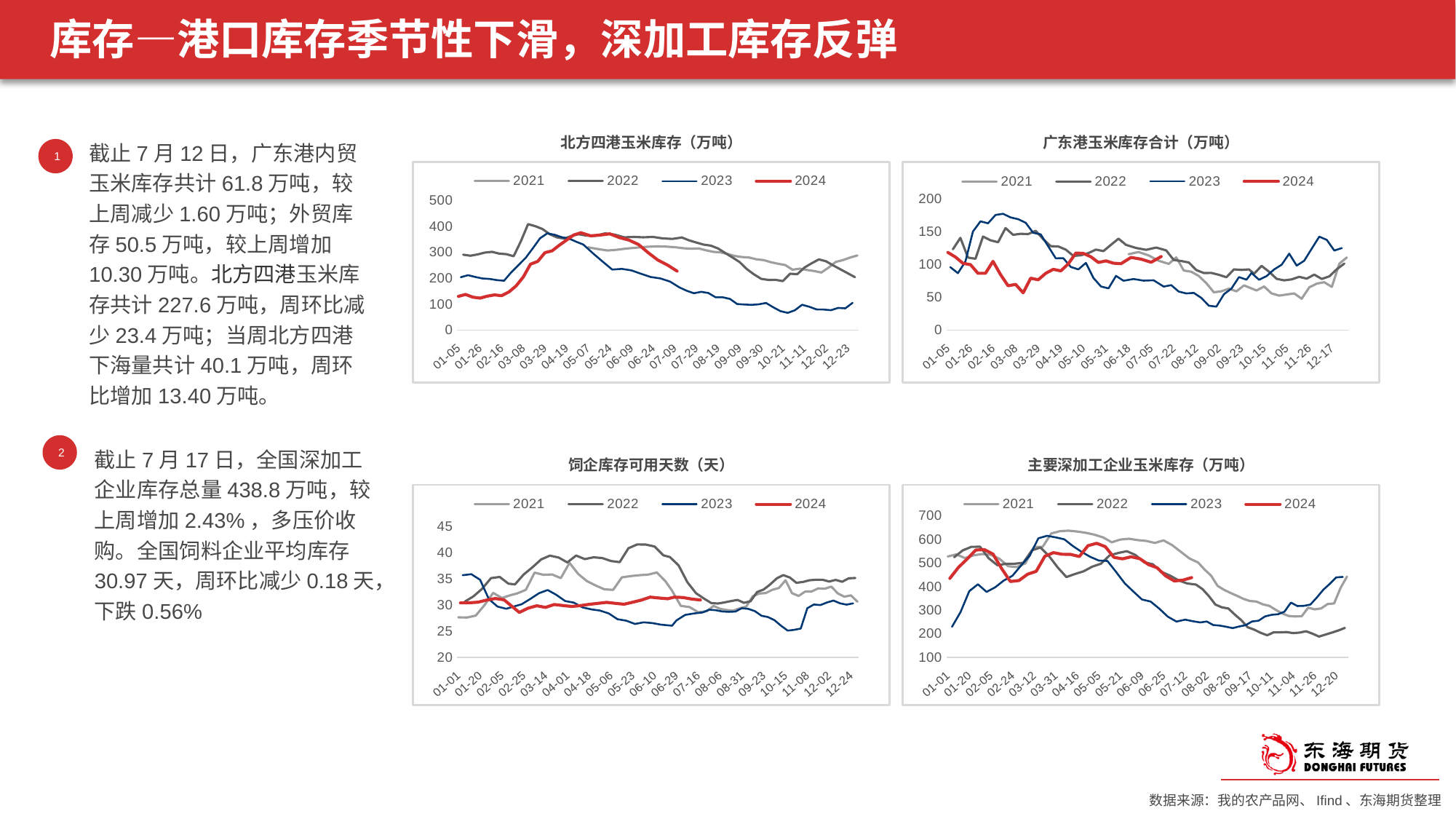

# 库存—港口库存季节性下滑，深加工库存反弹
广东港玉米库存合计（万吨）

截止7月12日，广东港内贸玉米库存共计61.8万吨，较上周减少1.60万吨；外贸库存50.5万吨，较上周增加10.30万吨。北方四港玉米库存共计227.6万吨，周环比减少23.4万吨；当周北方四港下海量共计40.1万吨，周环比增加13.40万吨。
北方四港玉米库存（万吨）

1

### Chart

| Category | 2021 | 2022 | 2023 | 2024 |
|---|---|---|---|---|
| 01-05 | None | None | None | 130.0 |
| 01-06 | None | None | 203.9 | None |
| 01-07 | None | 291.0 | None | None |
| 01-12 | None | None | None | 137.4 |
| 01-13 | None | None | 211.9 | None |
| 01-14 | None | 287.0 | None | None |
| 01-19 | None | None | None | 126.9 |
| 01-20 | None | None | 205.1 | None |
| 01-21 | None | 292.0 | None | None |
| 01-26 | None | None | None | 123.3 |
| 01-27 | None | None | 199.2 | None |
| 01-28 | None | 299.0 | None | None |
| 02-02 | None | None | None | 130.8 |
| 02-03 | None | None | 197.3 | None |
| 02-04 | None | 302.0 | None | None |
| 02-09 | None | None | None | 135.6 |
| 02-10 | None | None | 192.9 | None |
| 02-11 | None | 295.0 | None | None |
| 02-16 | None | None | None | 132.8 |
| 02-17 | None | None | 190.5 | None |
| 02-18 | None | 293.0 | None | None |
| 02-23 | None | None | None | 146.9 |
| 02-24 | None | None | 222.8 | None |
| 02-25 | None | 285.0 | None | None |
| 03-01 | None | None | None | 170.2 |
| 03-03 | None | None | 250.9 | None |
| 03-04 | None | 343.0 | None | None |
| 03-08 | None | None | None | 204.9 |
| 03-10 | None | None | 278.6 | None |
| 03-11 | None | 409.0 | None | None |
| 03-15 | None | None | None | 254.2 |
| 03-17 | None | None | 316.2 | None |
| 03-18 | None | 401.0 | None | None |
| 03-22 | None | None | None | 265.0 |
| 03-24 | None | None | 354.5 | None |
| 03-25 | None | 390.0 | None | None |
| 03-29 | None | None | None | 298.7 |
| 03-31 | None | None | 373.3 | None |
| 04-01 | None | 370.0 | None | None |
| 04-05 | None | None | None | 306.0 |
| 04-07 | None | None | 367.9 | None |
| 04-08 | None | 358.0 | None | None |
| 04-12 | None | None | None | 327.5 |
| 04-14 | None | None | 358.5 | None |
| 04-15 | None | 353.0 | None | None |
| 04-19 | None | None | None | 347.3 |
| 04-21 | None | None | 353.4 | None |
| 04-22 | None | 363.0 | None | None |
| 04-26 | None | None | None | 367.1 |
| 04-28 | None | None | 341.2 | None |
| 04-29 | None | 370.0 | None | None |
| 05-03 | None | None | None | 375.5 |
| 05-05 | None | None | 329.9 | None |
| 05-06 | None | 365.0 | None | None |
| 05-07 | 319.5 | None | None | None |
| 05-10 | None | None | None | 363.9 |
| 05-12 | None | None | 296.0 | None |
| 05-13 | None | 364.0 | None | None |
| 05-14 | 312.9 | None | None | None |
| 05-17 | None | None | None | 366.6 |
| 05-19 | None | None | 264.6 | None |
| 05-20 | None | 373.0 | None | None |
| 05-21 | 307.1 | None | None | None |
| 05-24 | None | None | None | 371.4 |
| 05-26 | None | None | 233.5 | None |
| 05-27 | None | 368.4 | None | None |
| 05-28 | 310.1 | None | None | None |
| 05-31 | None | None | None | 357.0 |
| 06-02 | None | None | 236.1 | None |
| 06-03 | None | 358.1 | None | None |
| 06-04 | 314.6 | None | None | None |
| 06-07 | None | None | None | 347.3 |
| 06-09 | None | None | 230.4 | None |
| 06-10 | None | 359.6 | None | None |
| 06-11 | 318.0 | None | None | None |
| 06-14 | None | None | None | 329.9 |
| 06-16 | None | None | 217.3 | None |
| 06-17 | None | 358.1 | None | None |
| 06-18 | 321.2 | None | None | None |
| 06-21 | None | None | None | 298.3 |
| 06-23 | None | None | 204.9 | None |
| 06-24 | None | 359.6 | None | None |
| 06-25 | 323.0 | None | None | None |
| 06-28 | None | None | None | 270.3 |
| 06-30 | None | None | 199.3 | None |
| 07-01 | None | 353.8 | None | None |
| 07-02 | 322.5 | None | None | None |
| 07-05 | None | None | None | 251.0 |
| 07-07 | None | None | 187.4 | None |
| 07-08 | None | 351.8 | None | None |
| 07-09 | 320.0 | None | None | None |
| 07-12 | None | None | None | 227.6 |
| 07-14 | None | None | 164.5 | None |
| 07-15 | None | 357.4 | None | None |
| 07-16 | 315.5 | None | None | None |
| 07-21 | None | None | 151.8 | None |
| 07-22 | None | 346.3 | None | None |
| 07-23 | 314.0 | None | None | None |
| 07-28 | None | None | 142.1 | None |
| 07-29 | None | 337.9 | None | None |
| 07-30 | 315.0 | None | None | None |
| 08-04 | None | None | 147.6 | None |
| 08-05 | None | 329.9 | None | None |
| 08-06 | 308.0 | None | None | None |
| 08-11 | None | None | 143.1 | None |
| 08-12 | None | 326.0 | None | None |
| 08-13 | 302.0 | None | None | None |
| 08-18 | None | None | 126.6 | None |
| 08-19 | None | 315.2 | None | None |
| 08-20 | 300.0 | None | None | None |
| 08-25 | None | None | 126.5 | None |
| 08-26 | None | 297.4 | None | None |
| 08-27 | 294.0 | None | None | None |
| 09-01 | None | None | 120.2 | None |
| 09-02 | None | 280.4 | None | None |
| 09-03 | 286.0 | None | None | None |
| 09-08 | None | None | 100.4 | None |
| 09-09 | None | 262.6 | None | None |
| 09-10 | 282.0 | None | None | None |
| 09-15 | None | None | 98.6 | None |
| 09-16 | None | 235.4 | None | None |
| 09-17 | 280.0 | None | None | None |
| 09-22 | None | None | 97.4 | None |
| 09-23 | None | 214.9 | None | None |
| 09-24 | 273.0 | None | None | None |
| 09-29 | None | None | 99.4 | None |
| 09-30 | None | 197.6 | None | None |
| 10-01 | 270.0 | None | None | None |
| 10-06 | None | None | 104.5 | None |
| 10-07 | None | 193.6 | None | None |
| 10-08 | 262.0 | None | None | None |
| 10-13 | None | None | 88.0 | None |
| 10-14 | None | 193.9 | None | None |
| 10-15 | 256.0 | None | None | None |
| 10-20 | None | None | 73.2 | None |
| 10-21 | None | 189.0 | None | None |
| 10-22 | 251.0 | None | None | None |
| 10-27 | None | None | 66.4 | None |
| 10-28 | None | 217.4 | None | None |
| 10-29 | 233.0 | None | None | None |
| 11-03 | None | None | 76.5 | None |
| 11-04 | None | 215.8 | None | None |
| 11-05 | 237.0 | None | None | None |
| 11-10 | None | None | 97.6 | None |
| 11-11 | None | 241.3 | None | None |
| 11-12 | 232.0 | None | None | None |
| 11-17 | None | None | 89.9 | None |
| 11-18 | None | 257.8 | None | None |
| 11-19 | 228.0 | None | None | None |
| 11-24 | None | None | 79.7 | None |
| 11-25 | None | 272.8 | None | None |
| 11-26 | 222.0 | None | None | None |
| 12-01 | None | None | 79.3 | None |
| 12-02 | None | 265.4 | None | None |
| 12-03 | 241.0 | None | None | None |
| 12-08 | None | None | 76.7 | None |
| 12-09 | None | 249.3 | None | None |
| 12-10 | 263.0 | None | None | None |
| 12-15 | None | None | 85.4 | None |
| 12-16 | None | 234.2 | None | None |
| 12-17 | 270.0 | None | None | None |
| 12-22 | None | None | 83.8 | None |
| 12-23 | None | 219.3 | None | None |
| 12-24 | 280.0 | None | None | None |
| 12-29 | None | None | 105.1 | None |
| 12-30 | None | 204.1 | None | None |
| 12-31 | 288.0 | None | None | None |

### Chart

| Category | 2021 | 2022 | 2023 | 2024 |
|---|---|---|---|---|
| 01-05 | None | None | None | 118.5 |
| 01-06 | None | None | 96.1 | None |
| 01-07 | None | 123.3 | None | None |
| 01-12 | None | None | None | 111.6 |
| 01-13 | None | None | 86.9 | None |
| 01-14 | None | 140.8 | None | None |
| 01-19 | None | None | None | 102.0 |
| 01-20 | None | None | 104.7 | None |
| 01-21 | None | 110.7 | None | None |
| 01-26 | None | None | None | 99.9 |
| 01-27 | None | None | 150.5 | None |
| 01-28 | None | 108.9 | None | None |
| 02-02 | None | None | None | 86.7 |
| 02-03 | None | None | 166.0 | None |
| 02-04 | None | 142.8 | None | None |
| 02-09 | None | None | None | 86.8 |
| 02-10 | None | None | 163.0 | None |
| 02-11 | None | 137.0 | None | None |
| 02-16 | None | None | None | 105.0 |
| 02-17 | None | None | 175.7 | None |
| 02-18 | None | 134.2 | None | None |
| 02-23 | None | None | None | 84.7 |
| 02-24 | None | None | 177.5 | None |
| 02-25 | None | 155.7 | None | None |
| 03-01 | None | None | None | 67.7 |
| 03-03 | None | None | 172.0 | None |
| 03-04 | None | 145.4 | None | None |
| 03-08 | None | None | None | 69.8 |
| 03-10 | None | None | 169.3 | None |
| 03-11 | None | 147.0 | None | None |
| 03-15 | None | None | None | 56.9 |
| 03-17 | None | None | 163.8 | None |
| 03-18 | None | 146.5 | None | None |
| 03-22 | None | None | None | 79.2 |
| 03-24 | None | None | 148.5 | None |
| 03-25 | None | 151.5 | None | None |
| 03-29 | None | None | None | 76.8 |
| 03-31 | None | None | 146.1 | None |
| 04-01 | None | 138.7 | None | None |
| 04-05 | None | None | None | 86.7 |
| 04-07 | None | None | 127.9 | None |
| 04-08 | None | 128.1 | None | None |
| 04-12 | None | None | None | 92.8 |
| 04-14 | None | None | 109.5 | None |
| 04-15 | None | 127.7 | None | None |
| 04-19 | None | None | None | 90.4 |
| 04-21 | None | None | 109.8 | None |
| 04-22 | None | 122.8 | None | None |
| 04-26 | None | None | None | 101.1 |
| 04-28 | None | None | 96.4 | None |
| 04-29 | None | 113.3 | None | None |
| 05-03 | None | None | None | 117.6 |
| 05-05 | None | None | 92.7 | None |
| 05-06 | None | 114.2 | None | None |
| 05-10 | None | None | None | 117.1 |
| 05-12 | None | None | 102.6 | None |
| 05-13 | None | 117.5 | None | None |
| 05-17 | None | None | None | 111.9 |
| 05-19 | None | None | 79.6 | None |
| 05-20 | None | 122.9 | None | None |
| 05-24 | None | None | None | 103.2 |
| 05-26 | None | None | 66.7 | None |
| 05-27 | None | 120.6 | None | None |
| 05-31 | None | None | None | 105.7 |
| 06-02 | None | None | 63.7 | None |
| 06-03 | None | 130.2 | None | None |
| 06-07 | None | None | None | 102.1 |
| 06-09 | None | None | 82.8 | None |
| 06-10 | None | 139.5 | None | None |
| 06-14 | None | None | None | 101.4 |
| 06-16 | None | None | 75.4 | None |
| 06-17 | None | 130.1 | None | None |
| 06-18 | 115.8 | None | None | None |
| 06-21 | None | None | None | 110.9 |
| 06-23 | None | None | 78.0 | None |
| 06-24 | None | 125.3 | None | None |
| 06-25 | 119.2 | None | None | None |
| 06-28 | None | None | None | 108.3 |
| 06-30 | None | None | 75.5 | None |
| 07-01 | None | 122.5 | None | None |
| 07-02 | 114.0 | None | None | None |
| 07-05 | None | None | None | 103.6 |
| 07-07 | None | None | 76.1 | None |
| 07-08 | None | 126.0 | None | None |
| 07-09 | 105.9 | None | None | None |
| 07-12 | None | None | None | 112.3 |
| 07-14 | None | None | 66.5 | None |
| 07-15 | None | 121.7 | None | None |
| 07-16 | 101.1 | None | None | None |
| 07-21 | None | None | 68.7 | None |
| 07-22 | None | 107.1 | None | None |
| 07-23 | 110.9 | None | None | None |
| 07-28 | None | None | 58.9 | None |
| 07-29 | None | 105.4 | None | None |
| 07-30 | 91.0 | None | None | None |
| 08-04 | None | None | 56.0 | None |
| 08-05 | None | 103.2 | None | None |
| 08-06 | 89.1 | None | None | None |
| 08-11 | None | None | 56.8 | None |
| 08-12 | None | 91.7 | None | None |
| 08-13 | 82.6 | None | None | None |
| 08-18 | None | None | 49.2 | None |
| 08-19 | None | 87.1 | None | None |
| 08-20 | 71.7 | None | None | None |
| 08-25 | None | None | 37.3 | None |
| 08-26 | None | 87.3 | None | None |
| 08-27 | 57.7 | None | None | None |
| 09-01 | None | None | 35.9 | None |
| 09-02 | None | 84.4 | None | None |
| 09-03 | 59.3 | None | None | None |
| 09-08 | None | None | 54.8 | None |
| 09-09 | None | 80.7 | None | None |
| 09-10 | 63.2 | None | None | None |
| 09-15 | None | None | 63.4 | None |
| 09-16 | None | 92.7 | None | None |
| 09-17 | 59.2 | None | None | None |
| 09-22 | None | None | 81.0 | None |
| 09-23 | None | 91.9 | None | None |
| 09-24 | 68.3 | None | None | None |
| 09-29 | None | None | 77.0 | None |
| 09-30 | None | 92.7 | None | None |
| 10-06 | None | None | 87.2 | None |
| 10-07 | None | 86.0 | None | None |
| 10-08 | 60.5 | None | None | None |
| 10-13 | None | None | 76.9 | None |
| 10-14 | None | 98.1 | None | None |
| 10-15 | 66.7 | None | None | None |
| 10-20 | None | None | 82.5 | None |
| 10-21 | None | 89.1 | None | None |
| 10-22 | 56.0 | None | None | None |
| 10-27 | None | None | 92.6 | None |
| 10-28 | None | 78.3 | None | None |
| 10-29 | 52.7 | None | None | None |
| 11-03 | None | None | 99.8 | None |
| 11-04 | None | 76.0 | None | None |
| 11-05 | 54.4 | None | None | None |
| 11-10 | None | None | 116.7 | None |
| 11-11 | None | 77.5 | None | None |
| 11-12 | 56.0 | None | None | None |
| 11-17 | None | None | 98.5 | None |
| 11-18 | None | 81.4 | None | None |
| 11-19 | 47.9 | None | None | None |
| 11-24 | None | None | 105.9 | None |
| 11-25 | None | 78.6 | None | None |
| 11-26 | 65.3 | None | None | None |
| 12-01 | None | None | 124.3 | None |
| 12-02 | None | 84.7 | None | None |
| 12-03 | 70.9 | None | None | None |
| 12-08 | None | None | 142.6 | None |
| 12-09 | None | 78.1 | None | None |
| 12-10 | 73.1 | None | None | None |
| 12-15 | None | None | 137.7 | None |
| 12-16 | None | 82.1 | None | None |
| 12-17 | 66.0 | None | None | None |
| 12-22 | None | None | 121.4 | None |
| 12-23 | None | 93.0 | None | None |
| 12-24 | 101.4 | None | None | None |
| 12-29 | None | None | 125.2 | None |
| 12-30 | None | 101.6 | None | None |
| 12-31 | 110.9 | None | None | None |
2
截止7月17日，全国深加工企业库存总量438.8万吨，较上周增加2.43%，多压价收购。全国饲料企业平均库存30.97天，周环比减少0.18天，下跌0.56%
饲企库存可用天数（天）

主要深加工企业玉米库存（万吨）

### Chart

| Category | 2021 | 2022 | 2023 | 2024 |
|---|---|---|---|---|
| 01-01 | 27.66 | None | None | None |
| 01-04 | None | None | None | 30.42 |
| 01-06 | None | None | 35.71 | None |
| 01-07 | None | 30.66 | None | None |
| 01-08 | 27.62 | None | None | None |
| 01-10 | None | None | None | 30.44 |
| 01-13 | None | None | 35.9 | None |
| 01-14 | None | 31.67 | None | None |
| 01-15 | 27.99 | None | None | None |
| 01-18 | None | None | None | 30.55 |
| 01-20 | None | None | 34.83 | None |
| 01-21 | None | 33.14 | None | None |
| 01-22 | 29.97 | None | None | None |
| 01-25 | None | None | None | 30.95 |
| 01-27 | None | None | 31.15 | None |
| 01-28 | None | 35.15 | None | None |
| 01-29 | 32.33 | None | None | None |
| 02-01 | None | None | None | 31.26 |
| 02-03 | None | None | 29.71 | None |
| 02-04 | None | 35.37 | None | None |
| 02-05 | 31.36 | None | None | None |
| 02-08 | None | None | None | 31.01 |
| 02-10 | None | None | 29.3 | None |
| 02-11 | None | 34.09 | None | None |
| 02-12 | 31.89 | None | None | None |
| 02-17 | None | None | 29.67 | None |
| 02-18 | None | 33.95 | None | None |
| 02-19 | 32.22 | None | None | None |
| 02-22 | None | None | None | 28.6 |
| 02-24 | None | None | 30.15 | None |
| 02-25 | None | 35.85 | None | None |
| 02-26 | 32.92 | None | None | None |
| 02-29 | None | None | None | 29.41 |
| 03-03 | None | None | 31.17 | None |
| 03-04 | None | 37.22 | None | None |
| 03-05 | 36.2 | None | None | None |
| 03-07 | None | None | None | 29.87 |
| 03-10 | None | None | 32.27 | None |
| 03-11 | None | 38.72 | None | None |
| 03-12 | 35.78 | None | None | None |
| 03-14 | None | None | None | 29.56 |
| 03-17 | None | None | 32.88 | None |
| 03-18 | None | 39.44 | None | None |
| 03-19 | 35.85 | None | None | None |
| 03-21 | None | None | None | 30.11 |
| 03-24 | None | None | 31.94 | None |
| 03-25 | None | 39.08 | None | None |
| 03-26 | 35.15 | None | None | None |
| 03-28 | None | None | None | 29.91 |
| 03-31 | None | None | 30.77 | None |
| 04-01 | None | 38.14 | None | None |
| 04-02 | 38.06 | None | None | None |
| 04-04 | None | None | None | 29.74 |
| 04-07 | None | None | 30.46 | None |
| 04-08 | None | 39.46 | None | None |
| 04-09 | 35.95 | None | None | None |
| 04-11 | None | None | None | 29.89 |
| 04-14 | None | None | 29.55 | None |
| 04-15 | None | 38.78 | None | None |
| 04-16 | 34.56 | None | None | None |
| 04-18 | None | None | None | 30.14 |
| 04-21 | None | None | 29.18 | None |
| 04-22 | None | 39.12 | None | None |
| 04-23 | 33.73 | None | None | None |
| 04-25 | None | None | None | 30.33 |
| 04-28 | None | None | 28.95 | None |
| 04-29 | None | 38.98 | None | None |
| 04-30 | 33.01 | None | None | None |
| 05-02 | None | None | None | 30.52 |
| 05-05 | None | None | 28.4 | None |
| 05-06 | None | 38.41 | None | None |
| 05-07 | 32.91 | None | None | None |
| 05-09 | None | None | None | 30.33 |
| 05-11 | None | None | 27.3 | None |
| 05-13 | None | 38.19 | None | None |
| 05-14 | 35.29 | None | None | None |
| 05-16 | None | None | None | 30.17 |
| 05-18 | None | None | 27.02 | None |
| 05-20 | None | 40.85 | None | None |
| 05-21 | 35.53 | None | None | None |
| 05-23 | None | None | None | 30.55 |
| 05-25 | None | None | 26.4 | None |
| 05-27 | None | 41.58 | None | None |
| 05-28 | 35.71 | None | None | None |
| 05-30 | None | None | None | 30.96 |
| 05-31 | None | None | 26.71 | None |
| 06-03 | None | 41.55 | None | None |
| 06-04 | 35.82 | None | None | None |
| 06-06 | None | None | None | 31.52 |
| 06-08 | None | None | 26.56 | None |
| 06-10 | None | 41.18 | None | None |
| 06-11 | 36.23 | None | None | None |
| 06-13 | None | None | None | 31.35 |
| 06-15 | None | None | 26.26 | None |
| 06-17 | None | 39.51 | None | None |
| 06-18 | 34.54 | None | None | None |
| 06-20 | None | None | None | 31.21 |
| 06-24 | None | 39.17 | None | None |
| 06-25 | 32.74 | None | 26.06 | None |
| 06-27 | None | None | None | 31.51 |
| 06-29 | None | None | 27.06 | None |
| 07-01 | None | 37.58 | None | None |
| 07-02 | 29.85 | None | None | None |
| 07-04 | None | None | None | 31.45 |
| 07-06 | None | None | 28.12 | None |
| 07-08 | None | 34.38 | None | None |
| 07-09 | 29.62 | None | None | None |
| 07-11 | None | None | None | 31.15 |
| 07-13 | None | None | 28.4 | None |
| 07-15 | None | 32.26 | None | None |
| 07-16 | 28.63 | None | None | None |
| 07-18 | None | None | None | 30.97 |
| 07-20 | None | None | 28.59 | None |
| 07-22 | None | 31.15 | None | None |
| 07-23 | 28.83 | None | None | None |
| 07-27 | None | None | 29.12 | None |
| 07-29 | None | 30.38 | None | None |
| 07-30 | 29.84 | None | None | None |
| 08-03 | None | None | 29.02 | None |
| 08-05 | None | 30.3 | None | None |
| 08-06 | 29.28 | None | None | None |
| 08-10 | None | None | 28.78 | None |
| 08-12 | None | 30.51 | None | None |
| 08-13 | 29.05 | None | None | None |
| 08-18 | None | None | 28.7 | None |
| 08-19 | None | 30.76 | None | None |
| 08-20 | 28.94 | None | None | None |
| 08-24 | None | None | 28.76 | None |
| 08-26 | None | 30.99 | None | None |
| 08-27 | 29.39 | None | None | None |
| 08-31 | None | None | 29.4 | None |
| 09-02 | None | 30.43 | None | None |
| 09-03 | 29.71 | None | None | None |
| 09-07 | None | None | 29.27 | None |
| 09-09 | None | 30.74 | None | None |
| 09-10 | 31.69 | None | None | None |
| 09-14 | None | None | 28.83 | None |
| 09-16 | None | 32.5 | None | None |
| 09-17 | 32.2 | None | None | None |
| 09-21 | None | None | 27.96 | None |
| 09-23 | None | 32.98 | None | None |
| 09-24 | 32.3 | None | None | None |
| 09-28 | None | None | 27.71 | None |
| 09-30 | None | 33.95 | None | None |
| 10-01 | 32.93 | None | None | None |
| 10-05 | None | None | 27.09 | None |
| 10-07 | None | 35.1 | None | None |
| 10-08 | 33.27 | None | None | None |
| 10-12 | None | None | 26.04 | None |
| 10-14 | None | 35.73 | None | None |
| 10-15 | 34.73 | None | None | None |
| 10-19 | None | None | 25.12 | None |
| 10-21 | None | 35.26 | None | None |
| 10-22 | 32.28 | None | None | None |
| 10-26 | None | None | 25.27 | None |
| 10-28 | None | 34.25 | None | None |
| 10-29 | 31.74 | None | None | None |
| 11-02 | None | None | 25.52 | None |
| 11-04 | None | 34.42 | None | None |
| 11-05 | 32.58 | None | None | None |
| 11-08 | None | None | 29.4 | None |
| 11-11 | None | 34.74 | None | None |
| 11-12 | 32.6 | None | None | None |
| 11-16 | None | None | 30.11 | None |
| 11-18 | None | 34.84 | None | None |
| 11-19 | 33.19 | None | None | None |
| 11-23 | None | None | 30.0 | None |
| 11-25 | None | 34.84 | None | None |
| 11-26 | 33.12 | None | None | None |
| 11-30 | None | None | 30.49 | None |
| 12-02 | None | 34.5 | None | None |
| 12-03 | 33.53 | None | None | None |
| 12-07 | None | None | 30.86 | None |
| 12-09 | None | 34.81 | None | None |
| 12-10 | 32.23 | None | None | None |
| 12-14 | None | None | 30.34 | None |
| 12-16 | None | 34.46 | None | None |
| 12-17 | 31.6 | None | None | None |
| 12-21 | None | None | 30.09 | None |
| 12-23 | None | 35.12 | None | None |
| 12-24 | 31.85 | None | None | None |
| 12-28 | None | None | 30.33 | None |
| 12-30 | None | 35.17 | None | None |
| 12-31 | 30.63 | None | None | None |

### Chart

| Category | 2021 | 2022 | 2023 | 2024 |
|---|---|---|---|---|
| 01-01 | 528.3 | None | None | None |
| 01-03 | None | None | None | 435.5 |
| 01-06 | None | None | 230.3 | None |
| 01-07 | None | 525.3 | None | None |
| 01-08 | 537.4 | None | None | None |
| 01-10 | None | None | None | 482.5 |
| 01-13 | None | None | 293.2 | None |
| 01-14 | None | 554.6 | None | None |
| 01-15 | 521.6 | None | None | None |
| 01-17 | None | None | None | 517.7 |
| 01-20 | None | None | 381.3 | None |
| 01-21 | None | 569.4 | None | None |
| 01-22 | 533.5 | None | None | None |
| 01-24 | None | None | None | 555.8 |
| 01-27 | None | None | 410.7 | None |
| 01-28 | None | 569.7 | None | None |
| 01-29 | 538.8 | None | None | None |
| 01-31 | None | None | None | 557.6 |
| 02-03 | None | None | 378.2 | None |
| 02-04 | None | 520.7 | None | None |
| 02-05 | 535.6 | None | None | None |
| 02-08 | None | None | None | 538.6 |
| 02-10 | None | None | 397.6 | None |
| 02-11 | None | 491.7 | None | None |
| 02-12 | 518.5 | None | None | None |
| 02-14 | None | None | None | 477.0 |
| 02-17 | None | None | 426.4 | None |
| 02-18 | None | 497.4 | None | None |
| 02-19 | 487.2 | None | None | None |
| 02-21 | None | None | None | 422.4 |
| 02-24 | None | None | 446.6 | None |
| 02-25 | None | 497.7 | None | None |
| 02-26 | 483.6 | None | None | None |
| 02-28 | None | None | None | 426.3 |
| 03-03 | None | None | 490.6 | None |
| 03-04 | None | 501.8 | None | None |
| 03-05 | 499.4 | None | None | None |
| 03-08 | None | None | None | 453.1 |
| 03-10 | None | None | 531.6 | None |
| 03-11 | None | 554.7 | None | None |
| 03-12 | 569.4 | None | None | None |
| 03-13 | None | None | None | 465.4 |
| 03-17 | None | None | 605.5 | None |
| 03-18 | None | 566.4 | None | None |
| 03-19 | 569.4 | None | None | None |
| 03-20 | None | None | None | 529.4 |
| 03-24 | None | None | 616.2 | None |
| 03-25 | None | 529.5 | None | None |
| 03-26 | 626.1 | None | None | None |
| 03-27 | None | None | None | 544.7 |
| 03-31 | None | None | 609.6 | None |
| 04-01 | None | 481.7 | None | None |
| 04-02 | 635.7 | None | None | None |
| 04-03 | None | None | None | 538.0 |
| 04-07 | None | None | 601.4 | None |
| 04-08 | None | 441.2 | None | None |
| 04-09 | 638.0 | None | None | None |
| 04-10 | None | None | None | 537.3 |
| 04-14 | None | None | 572.6 | None |
| 04-15 | None | 454.4 | None | None |
| 04-16 | 634.3 | None | None | None |
| 04-17 | None | None | None | 528.2 |
| 04-21 | None | None | 548.3 | None |
| 04-22 | None | 465.6 | None | None |
| 04-23 | 628.9 | None | None | None |
| 04-24 | None | None | None | 574.2 |
| 04-28 | None | None | 527.0 | None |
| 04-29 | None | 485.4 | None | None |
| 04-30 | 620.9 | None | None | None |
| 05-01 | None | None | None | 584.4 |
| 05-05 | None | None | 511.3 | None |
| 05-06 | None | 497.8 | None | None |
| 05-07 | 609.3 | None | None | None |
| 05-08 | None | None | None | 570.2 |
| 05-10 | None | None | 509.4 | None |
| 05-13 | None | 533.3 | None | None |
| 05-14 | 588.8 | None | None | None |
| 05-15 | None | None | None | 524.8 |
| 05-17 | None | None | 462.9 | None |
| 05-20 | None | 543.4 | None | None |
| 05-21 | 600.3 | None | None | None |
| 05-22 | None | None | None | 518.4 |
| 05-24 | None | None | 414.8 | None |
| 05-27 | None | 550.7 | None | None |
| 05-28 | 603.7 | None | None | None |
| 05-29 | None | None | None | 527.0 |
| 06-01 | None | None | 379.8 | None |
| 06-03 | None | 534.7 | None | None |
| 06-04 | 598.0 | None | None | None |
| 06-05 | None | None | None | 519.2 |
| 06-09 | None | None | 346.1 | None |
| 06-10 | None | 503.7 | None | None |
| 06-11 | 594.3 | None | None | None |
| 06-12 | None | None | None | 494.1 |
| 06-14 | None | None | 337.3 | None |
| 06-17 | None | 495.7 | None | None |
| 06-18 | 585.8 | None | None | None |
| 06-20 | None | None | None | 480.7 |
| 06-21 | None | None | 307.2 | None |
| 06-24 | None | 463.3 | None | None |
| 06-25 | 596.8 | None | None | None |
| 06-26 | None | None | None | 446.0 |
| 06-28 | None | None | 272.9 | None |
| 07-01 | None | 447.3 | None | None |
| 07-02 | 576.5 | None | None | None |
| 07-03 | None | None | None | 424.4 |
| 07-05 | None | None | 252.3 | None |
| 07-08 | None | 426.9 | None | None |
| 07-09 | 548.2 | None | None | None |
| 07-10 | None | None | None | 428.4 |
| 07-12 | None | None | 260.6 | None |
| 07-15 | None | 413.9 | None | None |
| 07-16 | 520.1 | None | None | None |
| 07-18 | None | None | None | 438.8 |
| 07-19 | None | None | 253.0 | None |
| 07-22 | None | 409.4 | None | None |
| 07-23 | 502.9 | None | None | None |
| 07-26 | None | None | 248.6 | None |
| 07-29 | None | 390.5 | None | None |
| 07-30 | 473.0 | None | None | None |
| 08-02 | None | None | 252.7 | None |
| 08-05 | None | 360.4 | None | None |
| 08-06 | 447.2 | None | None | None |
| 08-09 | None | None | 237.7 | None |
| 08-12 | None | 324.8 | None | None |
| 08-13 | 404.0 | None | None | None |
| 08-16 | None | None | 235.3 | None |
| 08-19 | None | 312.6 | None | None |
| 08-20 | 387.2 | None | None | None |
| 08-23 | None | None | 230.5 | None |
| 08-26 | None | 307.9 | None | None |
| 08-27 | 374.0 | None | None | None |
| 08-30 | None | None | 224.7 | None |
| 09-02 | None | 282.1 | None | None |
| 09-03 | 361.7 | None | None | None |
| 09-06 | None | None | 231.6 | None |
| 09-09 | None | 258.3 | None | None |
| 09-10 | 348.9 | None | None | None |
| 09-13 | None | None | 237.0 | None |
| 09-16 | None | 228.0 | None | None |
| 09-17 | 339.7 | None | None | None |
| 09-20 | None | None | 252.9 | None |
| 09-23 | None | 218.1 | None | None |
| 09-24 | 337.3 | None | None | None |
| 09-27 | None | None | 256.0 | None |
| 09-30 | None | 204.6 | None | None |
| 10-01 | 325.5 | None | None | None |
| 10-04 | None | None | 274.2 | None |
| 10-07 | None | 194.2 | None | None |
| 10-08 | 319.1 | None | None | None |
| 10-11 | None | None | 281.0 | None |
| 10-14 | None | 206.5 | None | None |
| 10-15 | 301.8 | None | None | None |
| 10-19 | None | None | 283.6 | None |
| 10-21 | None | 206.8 | None | None |
| 10-22 | 286.6 | None | None | None |
| 10-25 | None | None | 294.2 | None |
| 10-28 | None | 207.9 | None | None |
| 10-29 | 275.9 | None | None | None |
| 11-02 | None | None | 333.0 | None |
| 11-04 | None | 203.5 | None | None |
| 11-05 | 274.2 | None | None | None |
| 11-08 | None | None | 318.1 | None |
| 11-11 | None | 205.6 | None | None |
| 11-12 | 274.9 | None | None | None |
| 11-16 | None | None | 319.0 | None |
| 11-18 | None | 211.3 | None | None |
| 11-19 | 311.4 | None | None | None |
| 11-22 | None | None | 324.6 | None |
| 11-25 | None | 201.1 | None | None |
| 11-26 | 304.1 | None | None | None |
| 11-30 | None | None | 354.4 | None |
| 12-02 | None | 188.6 | None | None |
| 12-03 | 308.1 | None | None | None |
| 12-07 | None | None | 387.3 | None |
| 12-09 | None | 197.3 | None | None |
| 12-10 | 326.7 | None | None | None |
| 12-14 | None | None | 412.4 | None |
| 12-16 | None | 205.7 | None | None |
| 12-17 | 329.3 | None | None | None |
| 12-20 | None | None | 439.7 | None |
| 12-23 | None | 214.7 | None | None |
| 12-24 | 395.4 | None | None | None |
| 12-27 | None | None | 441.8 | None |
| 12-30 | None | 225.5 | None | None |
| 12-31 | 443.4 | None | None | None |
数据来源：我的农产品网、Ifind、东海期货整理